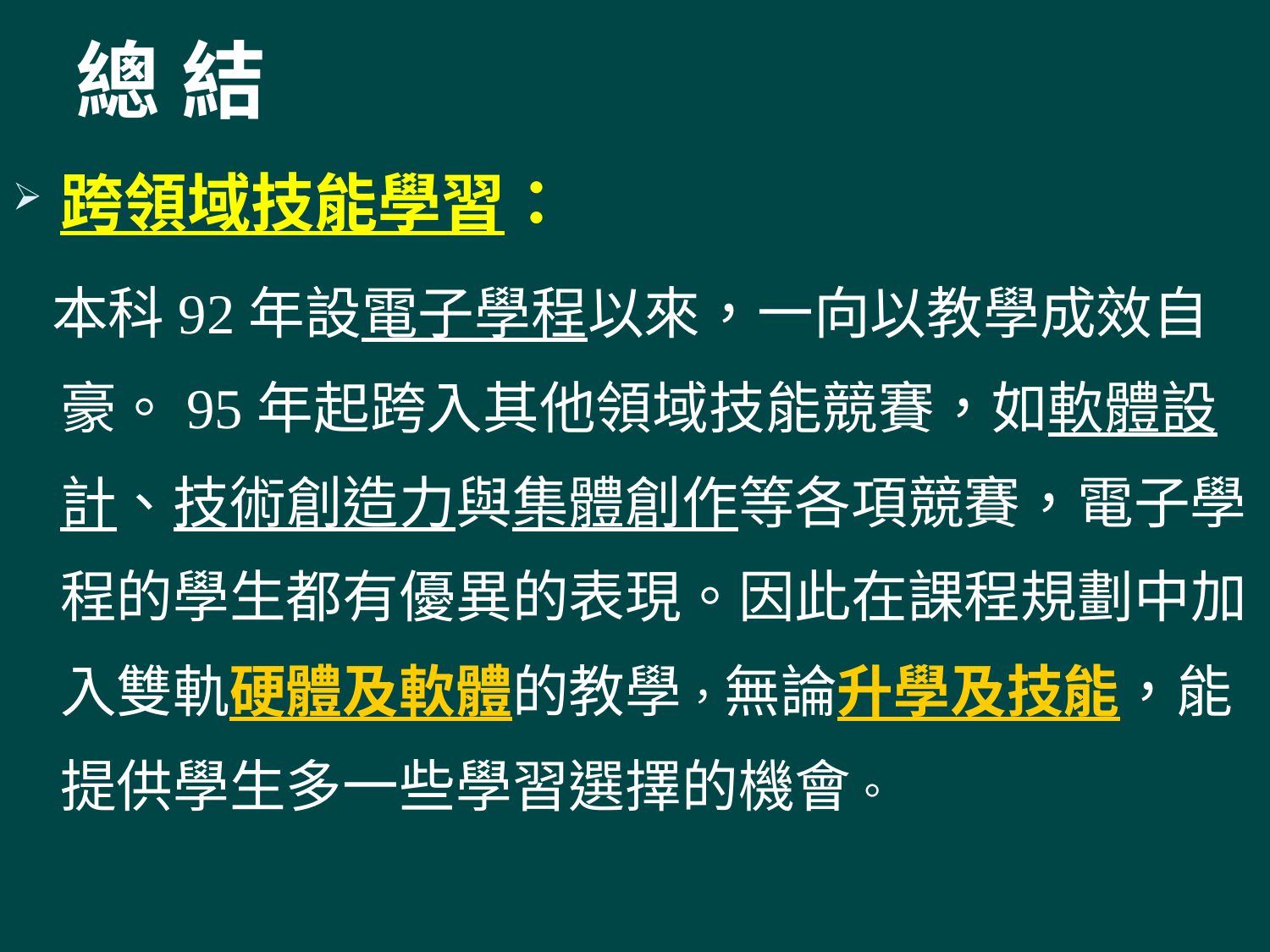

# 總 結
跨領域技能學習：
  本科92年設電子學程以來，一向以教學成效自豪。95年起跨入其他領域技能競賽，如軟體設計、技術創造力與集體創作等各項競賽，電子學程的學生都有優異的表現。因此在課程規劃中加入雙軌硬體及軟體的教學，無論升學及技能，能提供學生多一些學習選擇的機會。